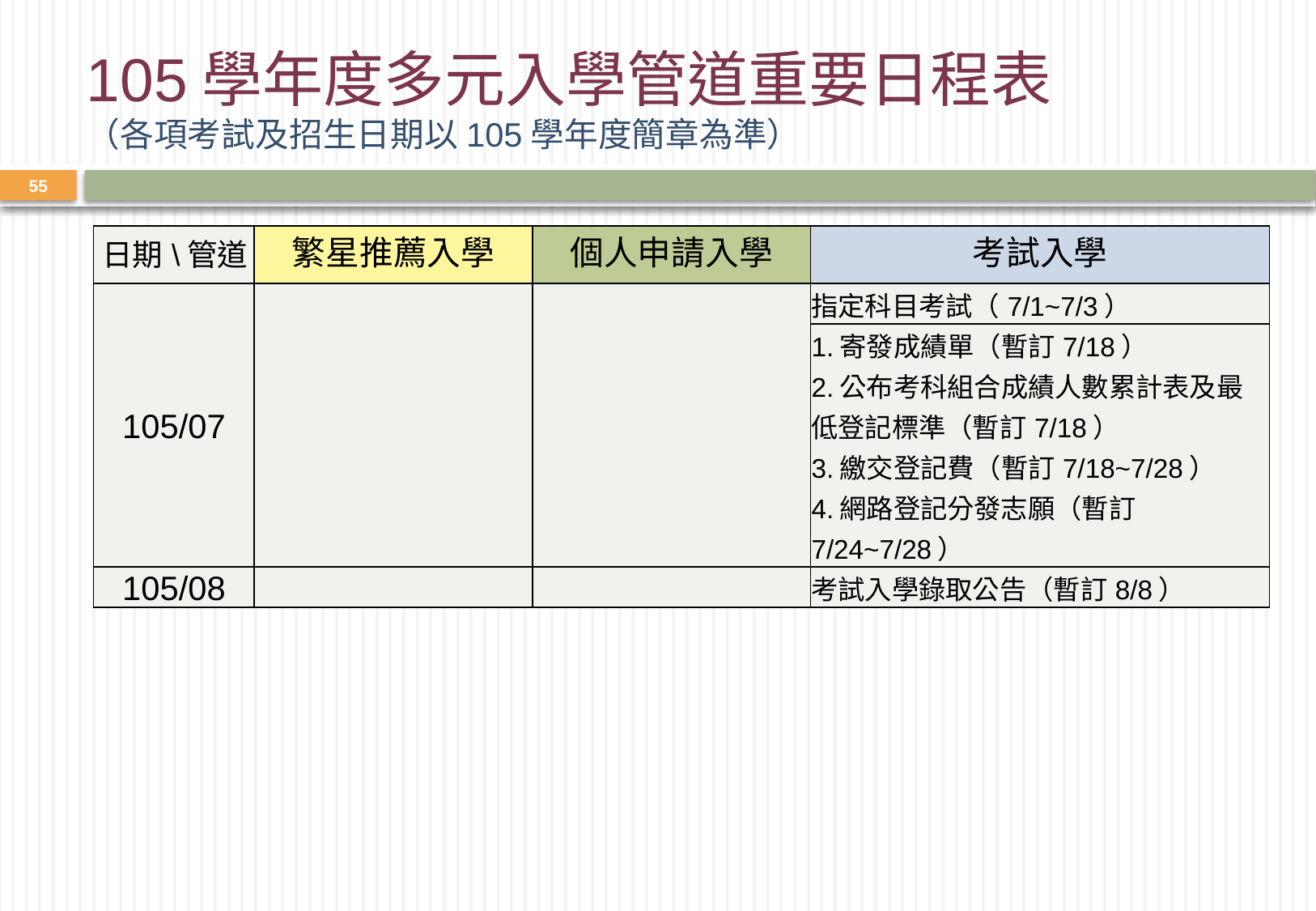

105學年度多元入學管道重要日程表
（各項考試及招生日期以105學年度簡章為準）
55
| 日期\管道 | 繁星推薦入學 | 個人申請入學 | 考試入學 |
| --- | --- | --- | --- |
| 105/07 |  |  | 指定科目考試（7/1~7/3） |
|  |  |  | 1.寄發成績單（暫訂7/18） 2.公布考科組合成績人數累計表及最低登記標準（暫訂7/18） 3.繳交登記費（暫訂7/18~7/28） 4.網路登記分發志願（暫訂7/24~7/28） |
| 105/08 |  |  | 考試入學錄取公告（暫訂8/8） |